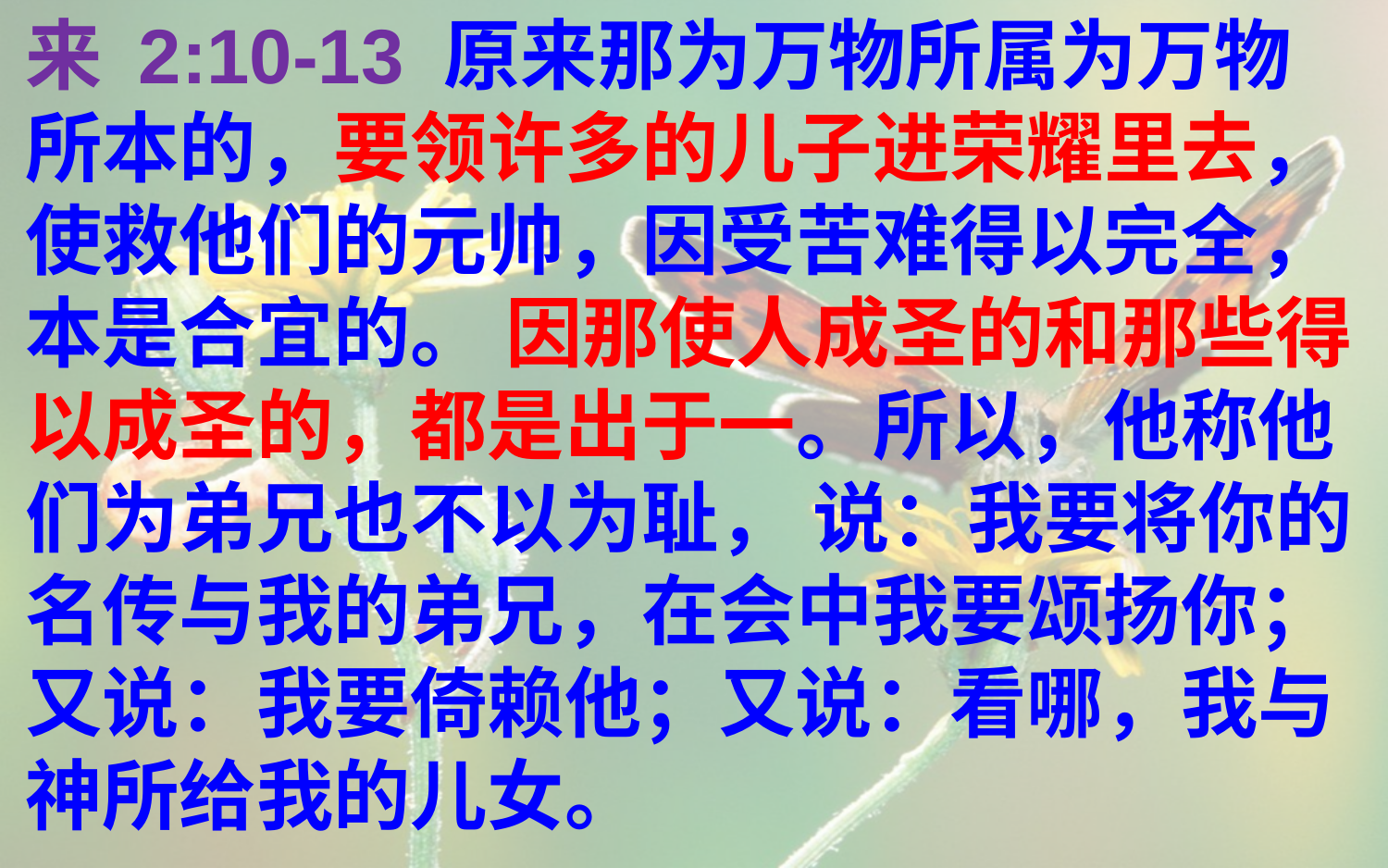

来 2:10-13 原来那为万物所属为万物所本的，要领许多的儿子进荣耀里去，使救他们的元帅，因受苦难得以完全，本是合宜的。 因那使人成圣的和那些得以成圣的，都是出于一。所以，他称他们为弟兄也不以为耻， 说：我要将你的名传与我的弟兄，在会中我要颂扬你； 又说：我要倚赖他；又说：看哪，我与神所给我的儿女。